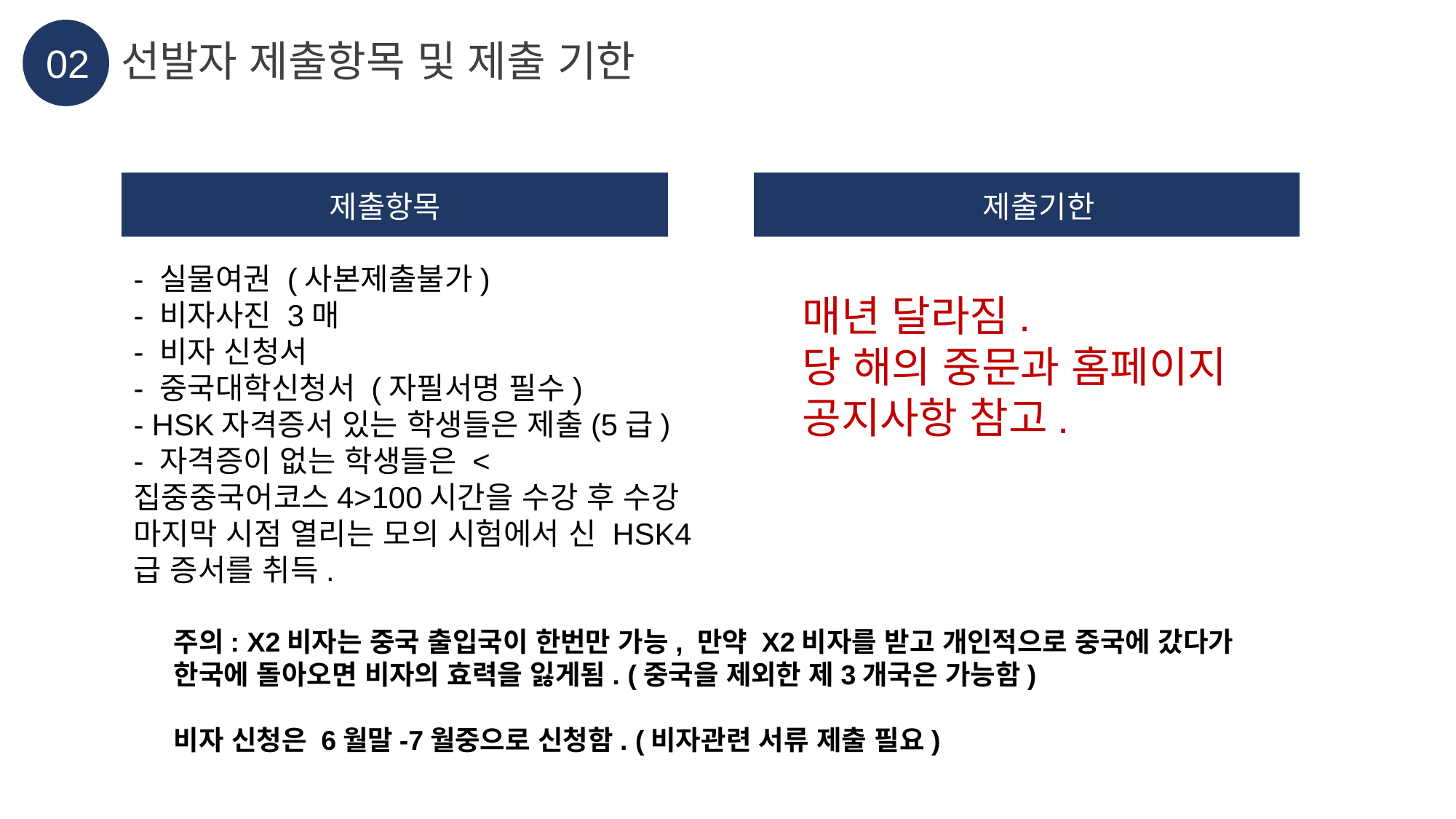

선발자 제출항목 및 제출 기한
02

제출항목
제출기한
- 실물여권 (사본제출불가)
- 비자사진 3매
- 비자 신청서
- 중국대학신청서 (자필서명 필수)
- HSK자격증서 있는 학생들은 제출(5급)
- 자격증이 없는 학생들은 <집중중국어코스4>100시간을 수강 후 수강 마지막 시점 열리는 모의 시험에서 신 HSK4급 증서를 취득.
매년 달라짐.
당 해의 중문과 홈페이지 공지사항 참고.
주의: X2비자는 중국 출입국이 한번만 가능, 만약 X2비자를 받고 개인적으로 중국에 갔다가 한국에 돌아오면 비자의 효력을 잃게됨. (중국을 제외한 제3개국은 가능함)

비자 신청은 6월말-7월중으로 신청함. (비자관련 서류 제출 필요)